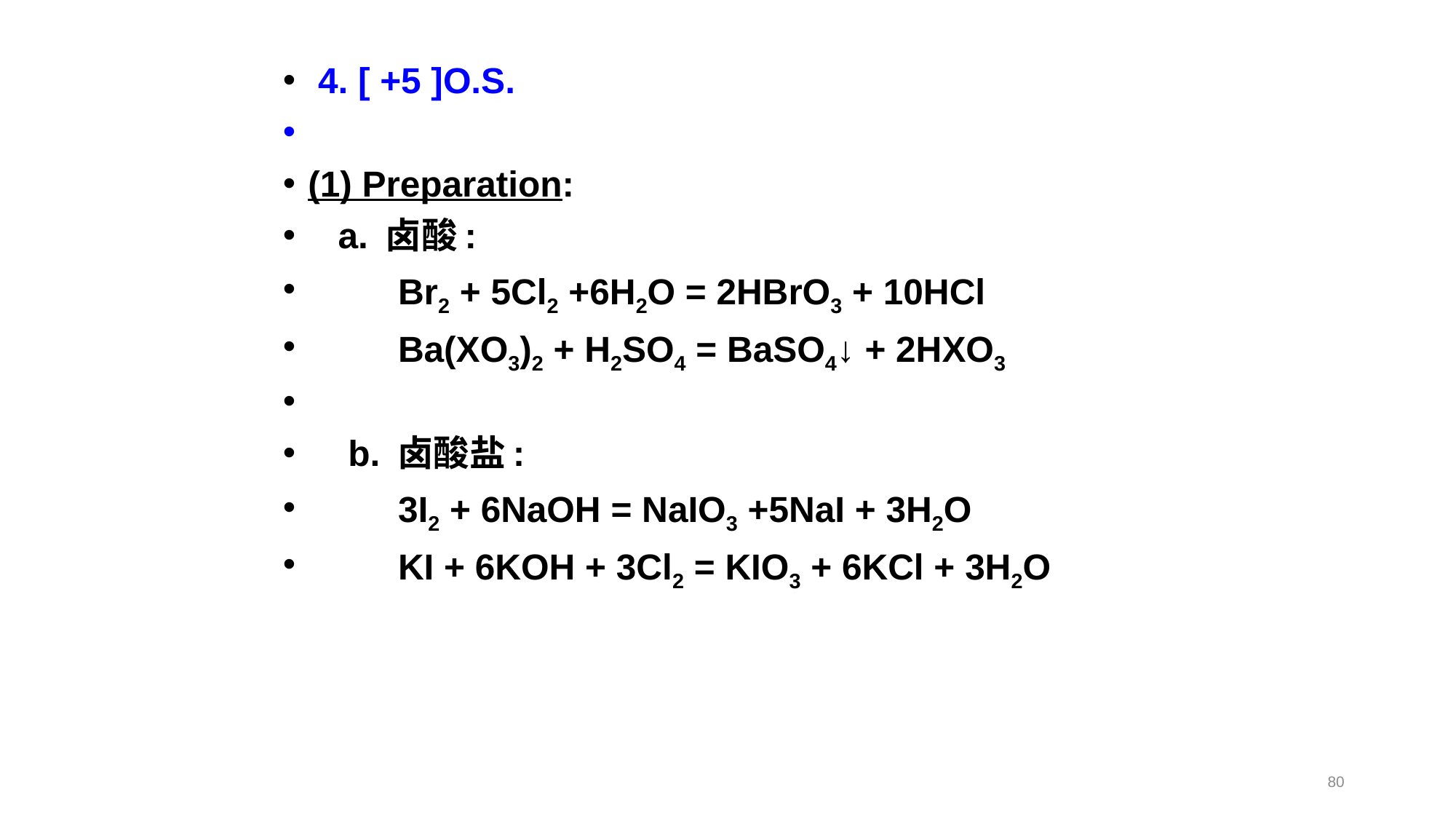

4. [ +5 ]O.S.

(1) Preparation:
   a. 卤酸:
         Br2 + 5Cl2 +6H2O = 2HBrO3 + 10HCl
         Ba(XO3)2 + H2SO4 = BaSO4↓ + 2HXO3

    b. 卤酸盐:
         3I2 + 6NaOH = NaIO3 +5NaI + 3H2O
         KI + 6KOH + 3Cl2 = KIO3 + 6KCl + 3H2O
80